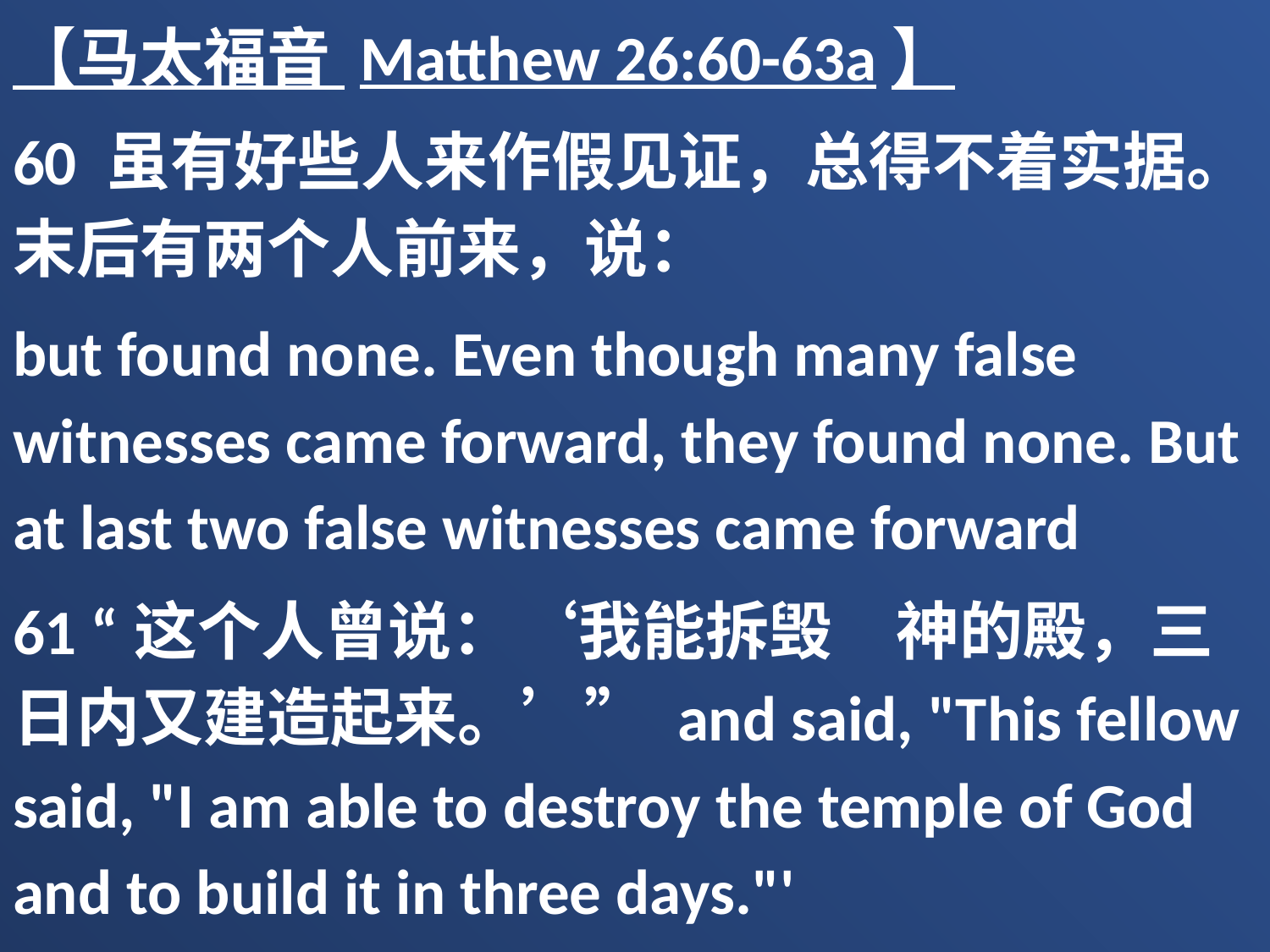

【马太福音 Matthew 26:60-63a】
60 虽有好些人来作假见证，总得不着实据。末后有两个人前来，说：
but found none. Even though many false witnesses came forward, they found none. But at last two false witnesses came forward
61 “这个人曾说：‘我能拆毁　神的殿，三日内又建造起来。’” and said, "This fellow said, "I am able to destroy the temple of God and to build it in three days."'